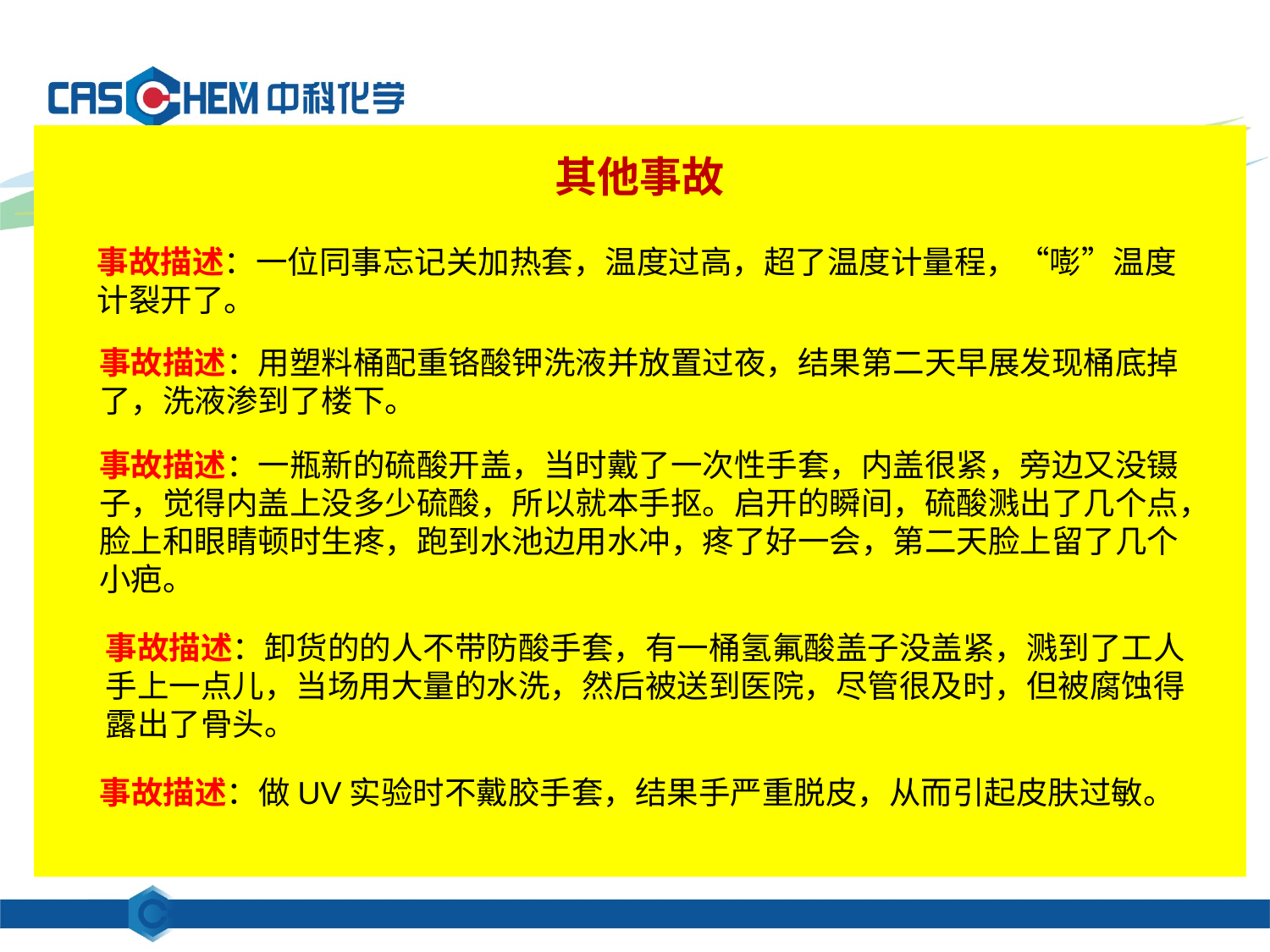

其他事故
事故描述：一位同事忘记关加热套，温度过高，超了温度计量程，“嘭”温度计裂开了。
事故描述：用塑料桶配重铬酸钾洗液并放置过夜，结果第二天早展发现桶底掉了，洗液渗到了楼下。
事故描述：一瓶新的硫酸开盖，当时戴了一次性手套，内盖很紧，旁边又没镊子，觉得内盖上没多少硫酸，所以就本手抠。启开的瞬间，硫酸溅出了几个点，脸上和眼睛顿时生疼，跑到水池边用水冲，疼了好一会，第二天脸上留了几个小疤。
事故描述：卸货的的人不带防酸手套，有一桶氢氟酸盖子没盖紧，溅到了工人手上一点儿，当场用大量的水洗，然后被送到医院，尽管很及时，但被腐蚀得露出了骨头。

事故描述：做UV实验时不戴胶手套，结果手严重脱皮，从而引起皮肤过敏。